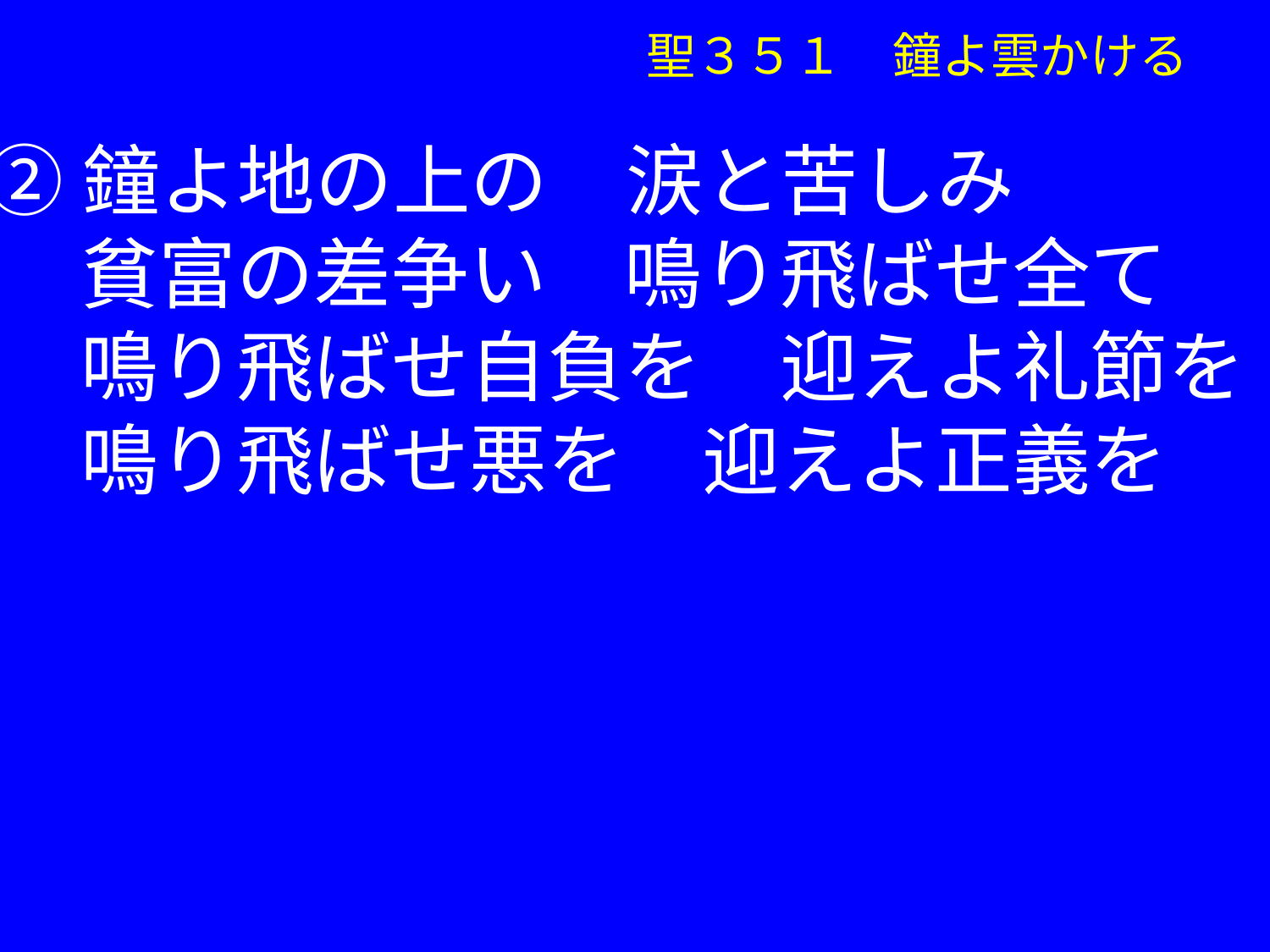

聖３５１　鐘よ雲かける
②鐘よ地の上の　涙と苦しみ
　 貧富の差争い　鳴り飛ばせ全て
　 鳴り飛ばせ自負を　迎えよ礼節を
　 鳴り飛ばせ悪を　迎えよ正義を